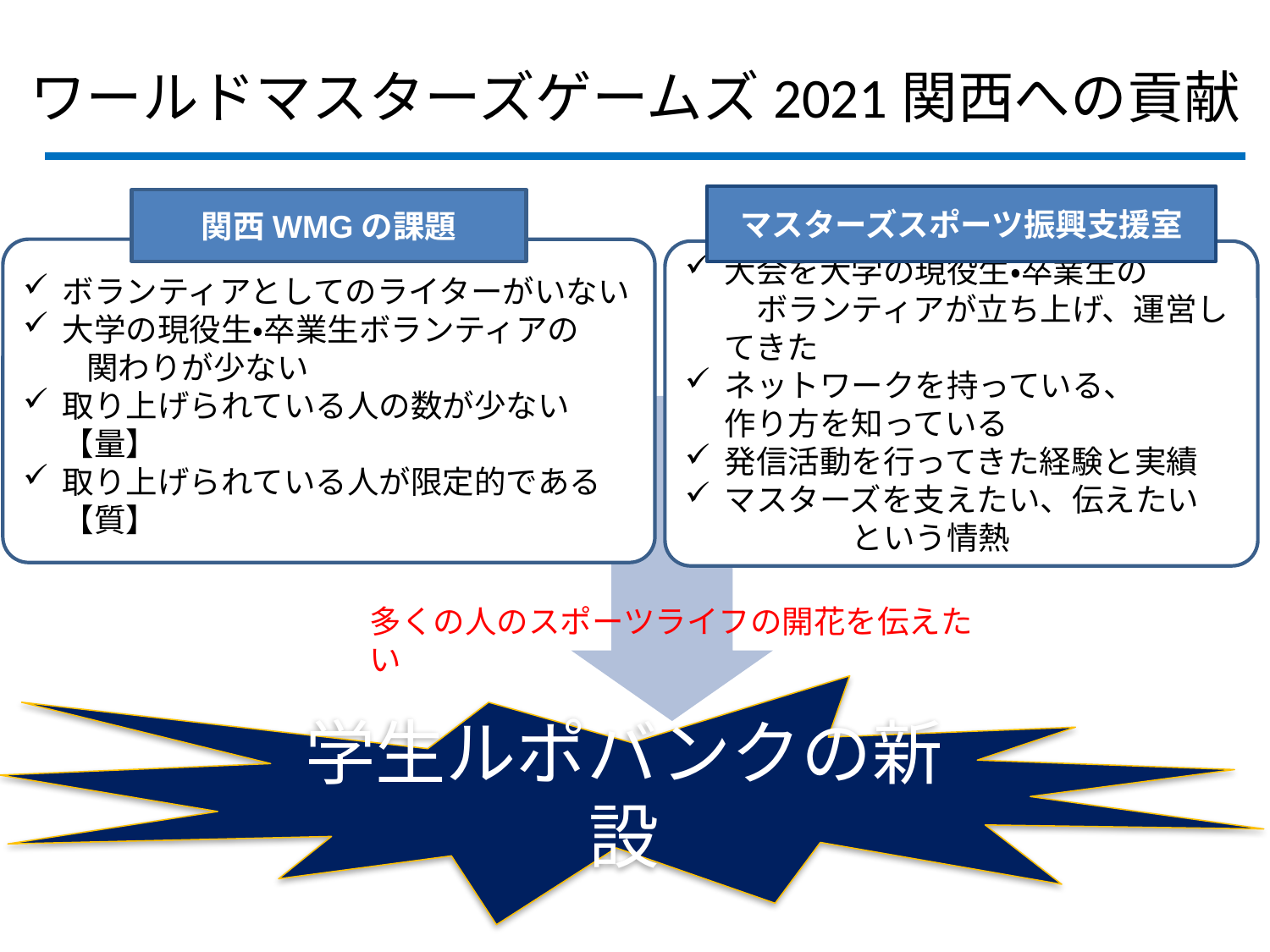

# ワールドマスターズゲームズ2021関西への貢献
マスターズスポーツ振興支援室
大会を大学の現役生・卒業生の　　　ボランティアが立ち上げ、運営してきた
ネットワークを持っている、
作り方を知っている
発信活動を行ってきた経験と実績
マスターズを支えたい、伝えたい　　　　　という情熱
関西WMGの課題

ボランティアとしてのライターがいない
大学の現役生・卒業生ボランティアの
　　関わりが少ない
取り上げられている人の数が少ない【量】
取り上げられている人が限定的である【質】

多くの人のスポーツライフの開花を伝えたい
学生ルポバンクの新設